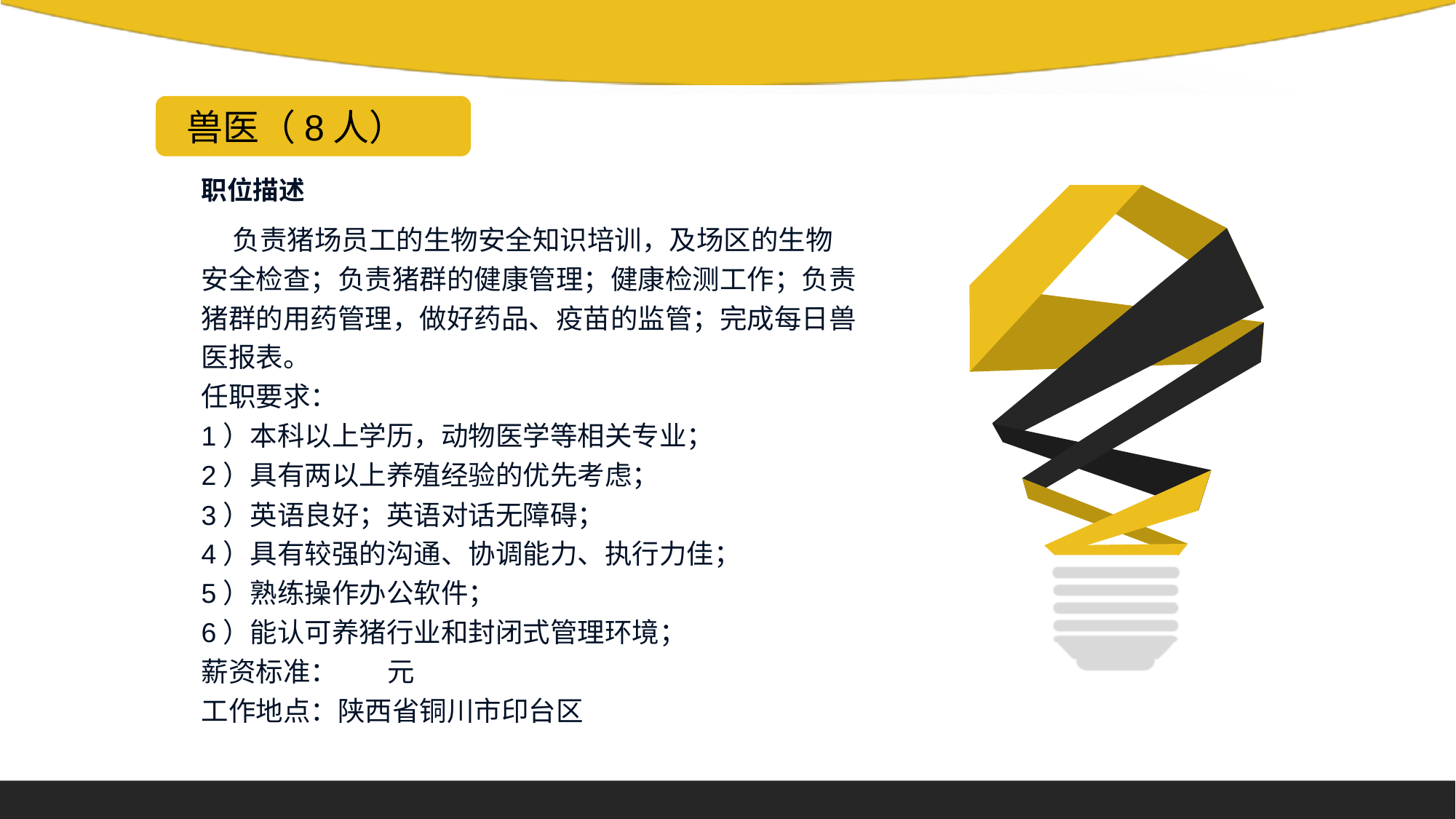

兽医（8人）
职位描述

    负责猪场员工的生物安全知识培训，及场区的生物安全检查；负责猪群的健康管理；健康检测工作；负责猪群的用药管理，做好药品、疫苗的监管；完成每日兽医报表。
任职要求：
1）本科以上学历，动物医学等相关专业；
2）具有两以上养殖经验的优先考虑；
3）英语良好；英语对话无障碍；
4）具有较强的沟通、协调能力、执行力佳；
5）熟练操作办公软件；
6）能认可养猪行业和封闭式管理环境；
薪资标准：        元
工作地点：陕西省铜川市印台区